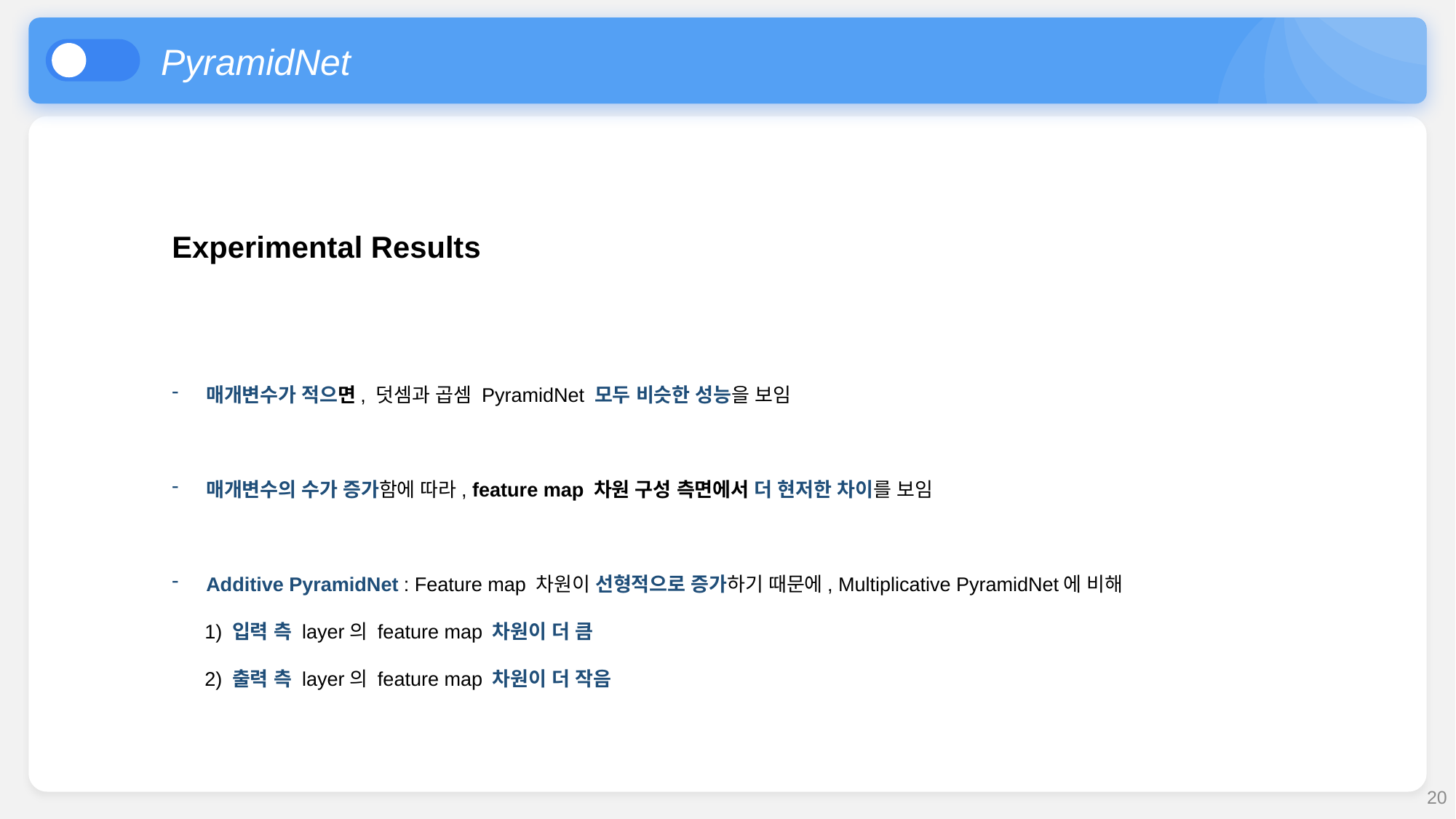

PyramidNet

Experimental Results

매개변수가 적으면, 덧셈과 곱셈 PyramidNet 모두 비슷한 성능을 보임

매개변수의 수가 증가함에 따라, feature map 차원 구성 측면에서 더 현저한 차이를 보임

Additive PyramidNet : Feature map 차원이 선형적으로 증가하기 때문에, Multiplicative PyramidNet에 비해
      1) 입력 측 layer의 feature map 차원이 더 큼
      2) 출력 측 layer의 feature map 차원이 더 작음
20